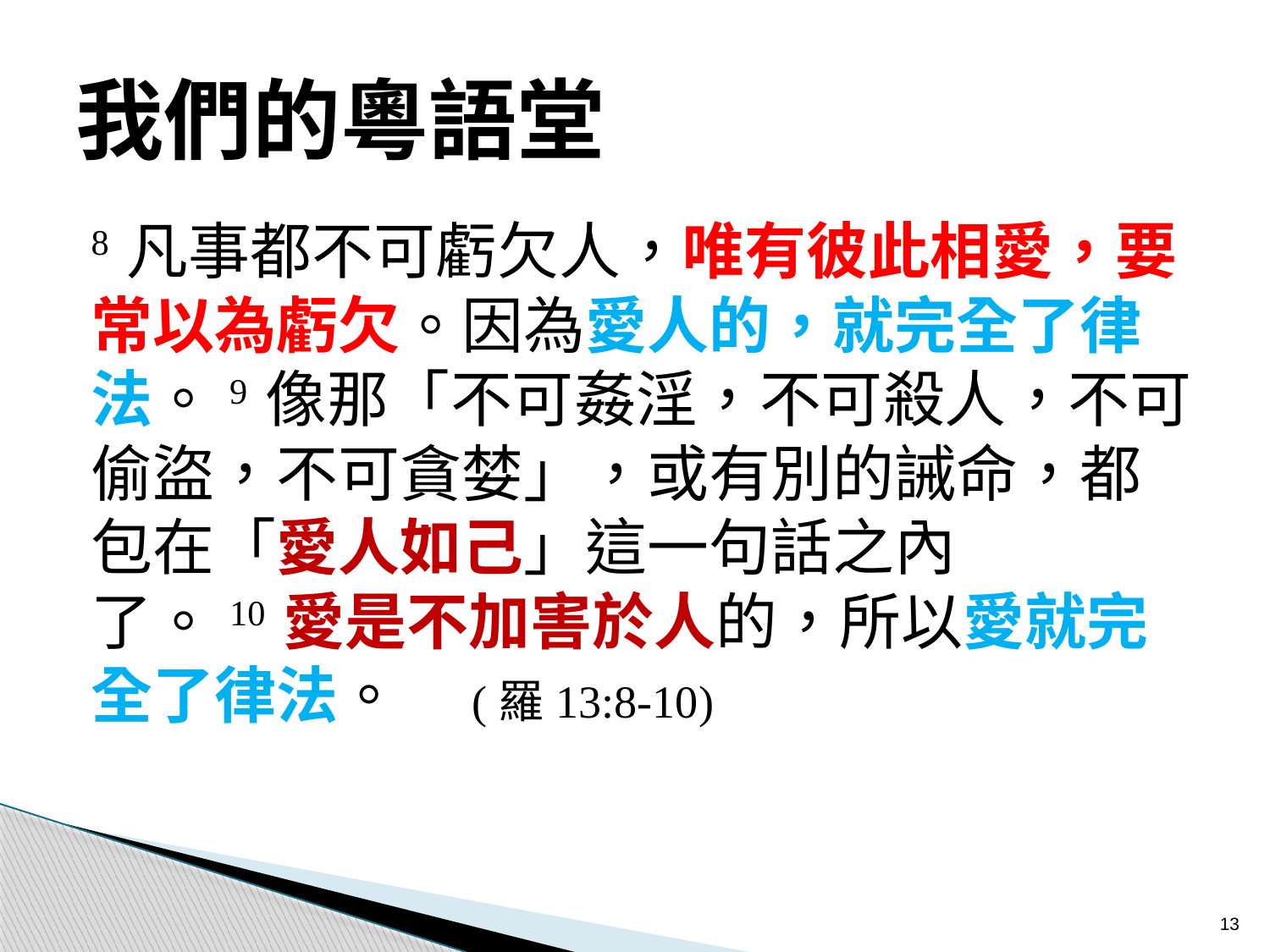

# 我們的粵語堂
8 凡事都不可虧欠人，唯有彼此相愛，要常以為虧欠。因為愛人的，就完全了律法。9 像那「不可姦淫，不可殺人，不可偷盜，不可貪婪」，或有別的誡命，都包在「愛人如己」這一句話之內了。10 愛是不加害於人的，所以愛就完全了律法。	(羅13:8-10)
13